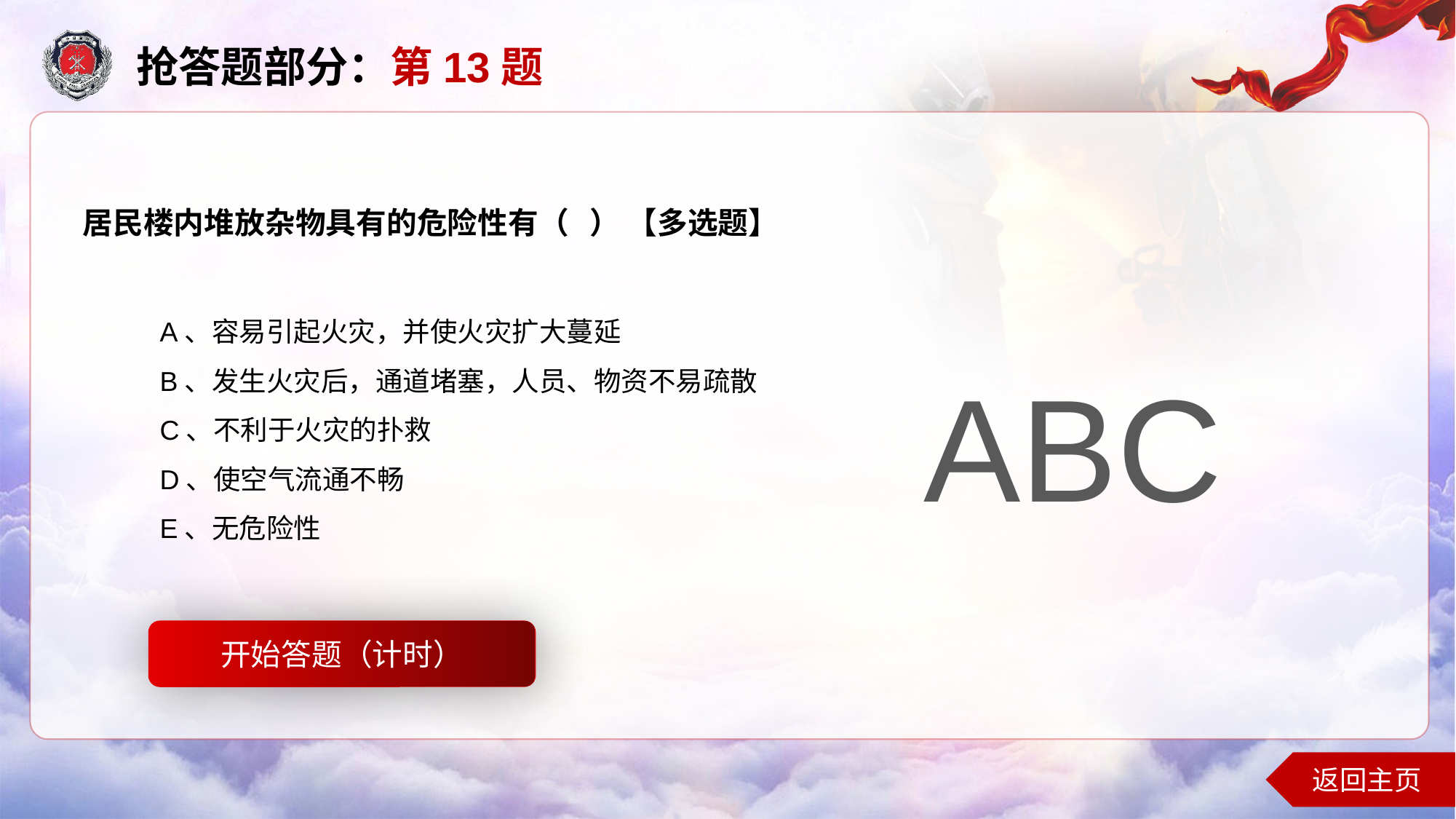

抢答题部分：第13题
居民楼内堆放杂物具有的危险性有（   ） 【多选题】
A、容易引起火灾，并使火灾扩大蔓延
B、发生火灾后，通道堵塞，人员、物资不易疏散
C、不利于火灾的扑救
D、使空气流通不畅
E、无危险性
ABC
开始答题（计时）
开始答题
返回主页